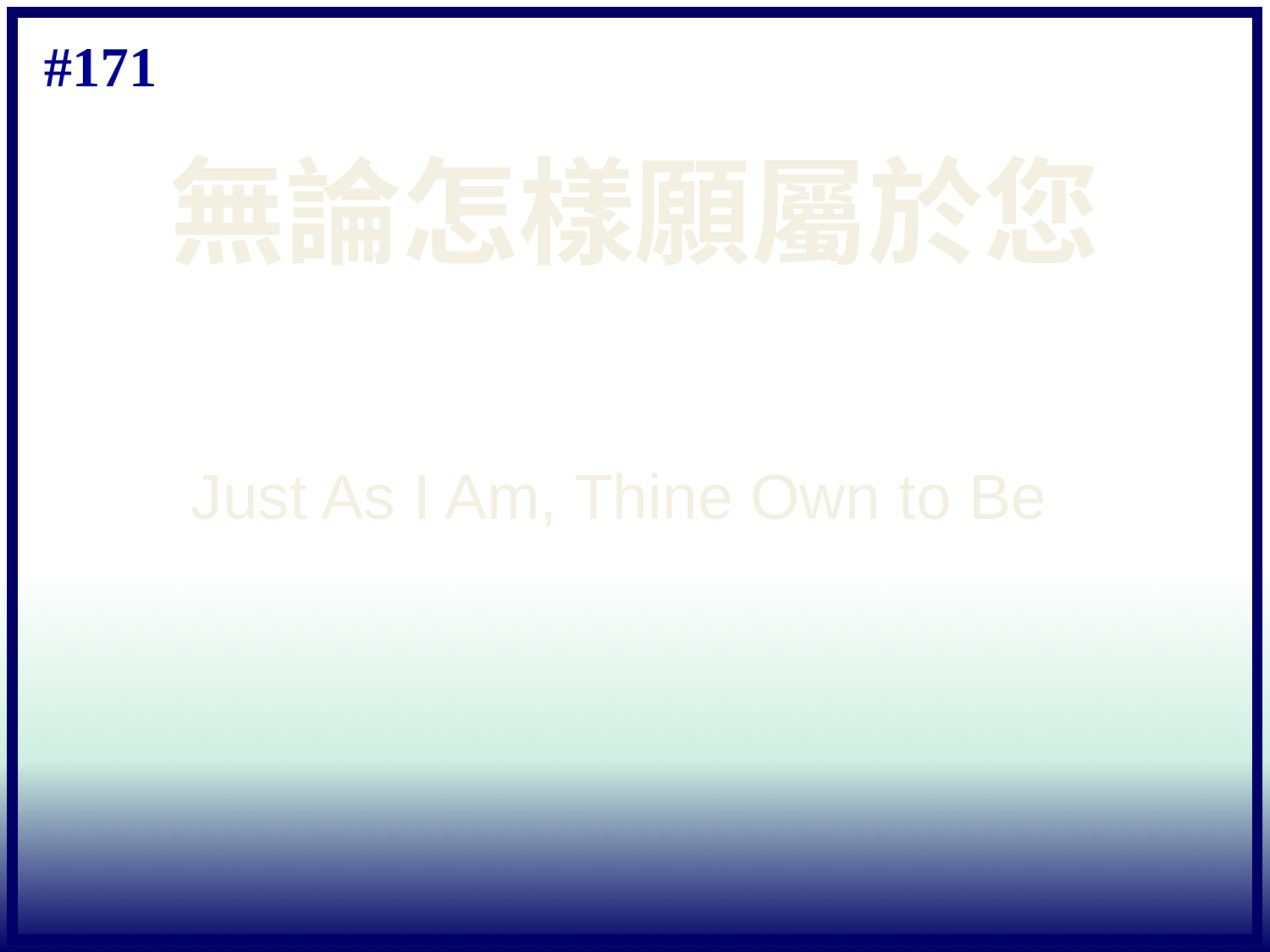

#171
無論怎樣願屬於您

Just As I Am, Thine Own to Be